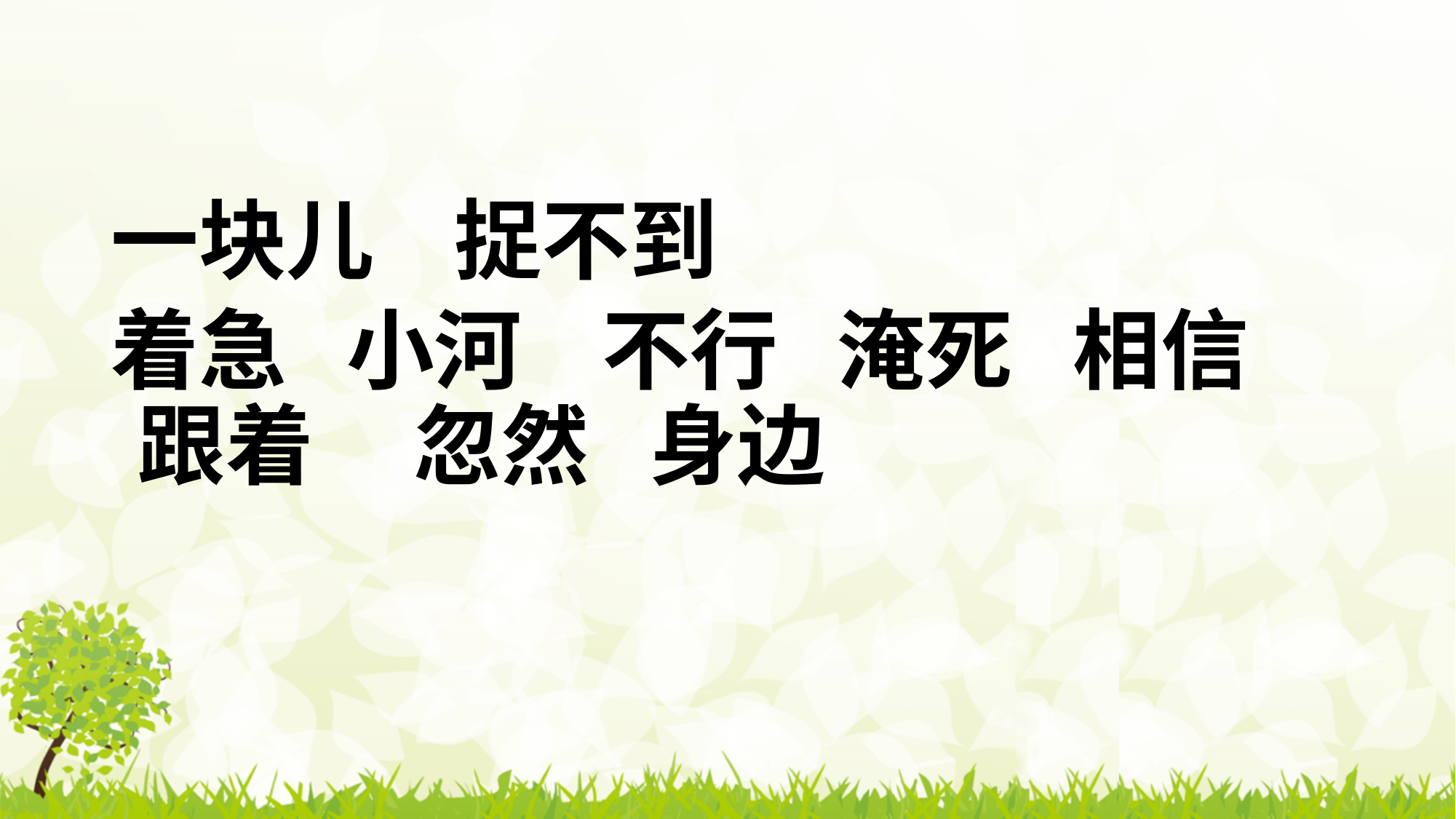

一块儿    捉不到
着急   小河    不行   淹死   相信  跟着     忽然   身边